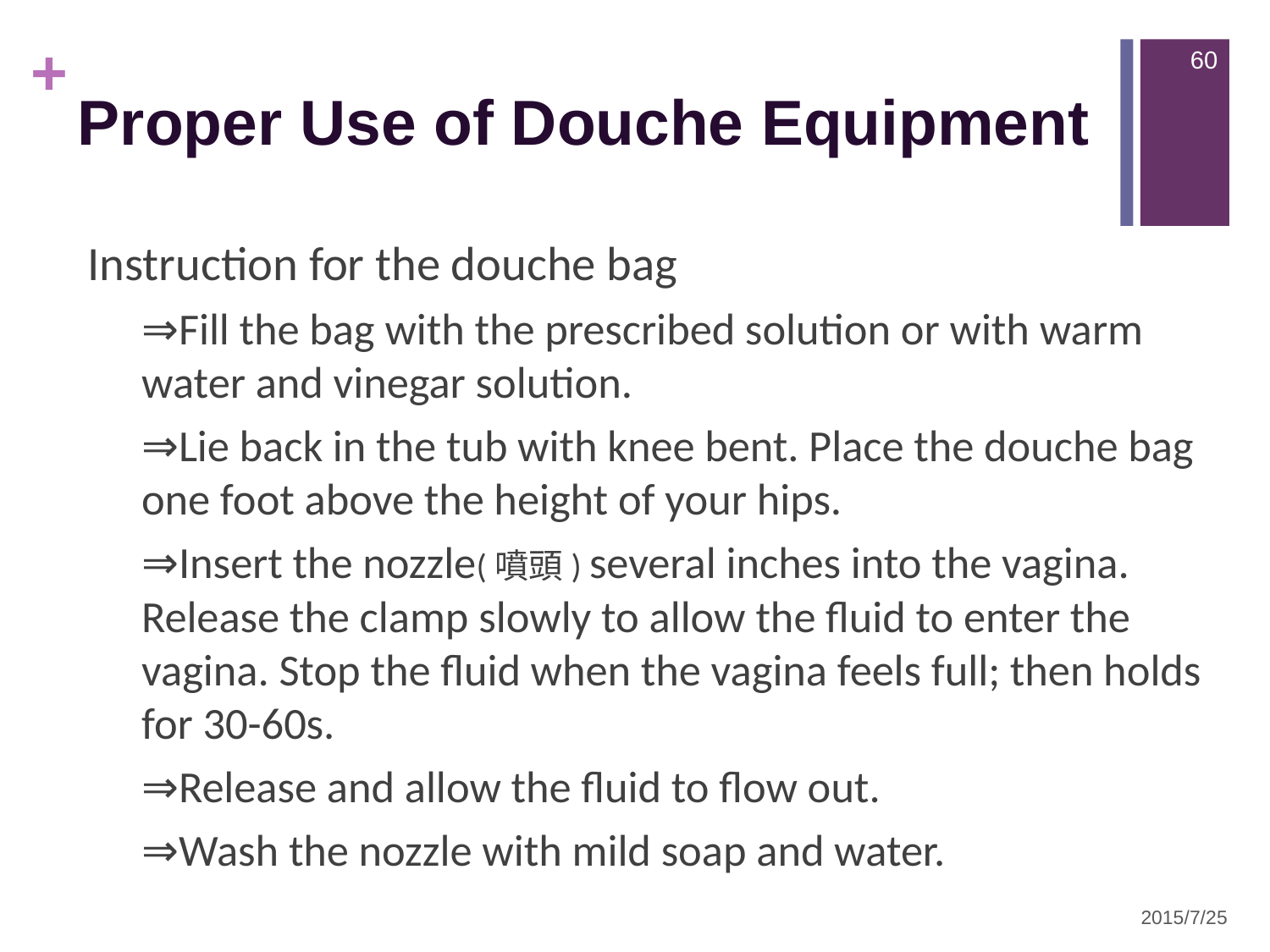

60
# Proper Use of Douche Equipment
Instruction for the douche bag
⇒Fill the bag with the prescribed solution or with warm water and vinegar solution.
⇒Lie back in the tub with knee bent. Place the douche bag one foot above the height of your hips.
⇒Insert the nozzle(噴頭) several inches into the vagina. Release the clamp slowly to allow the fluid to enter the vagina. Stop the fluid when the vagina feels full; then holds for 30-60s.
⇒Release and allow the fluid to flow out.
⇒Wash the nozzle with mild soap and water.

2015/7/25